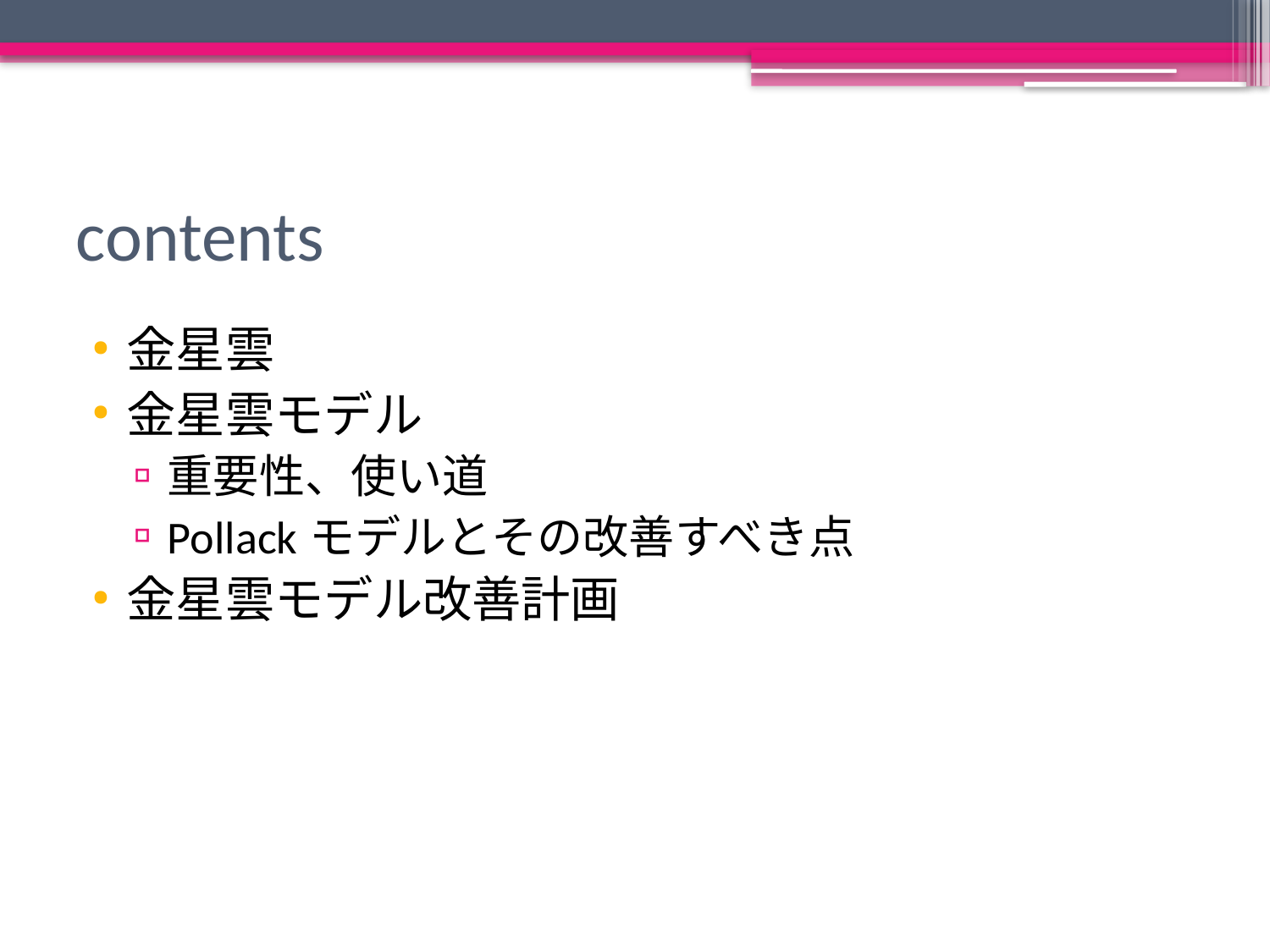

# contents
金星雲
金星雲モデル
重要性、使い道
Pollackモデルとその改善すべき点
金星雲モデル改善計画